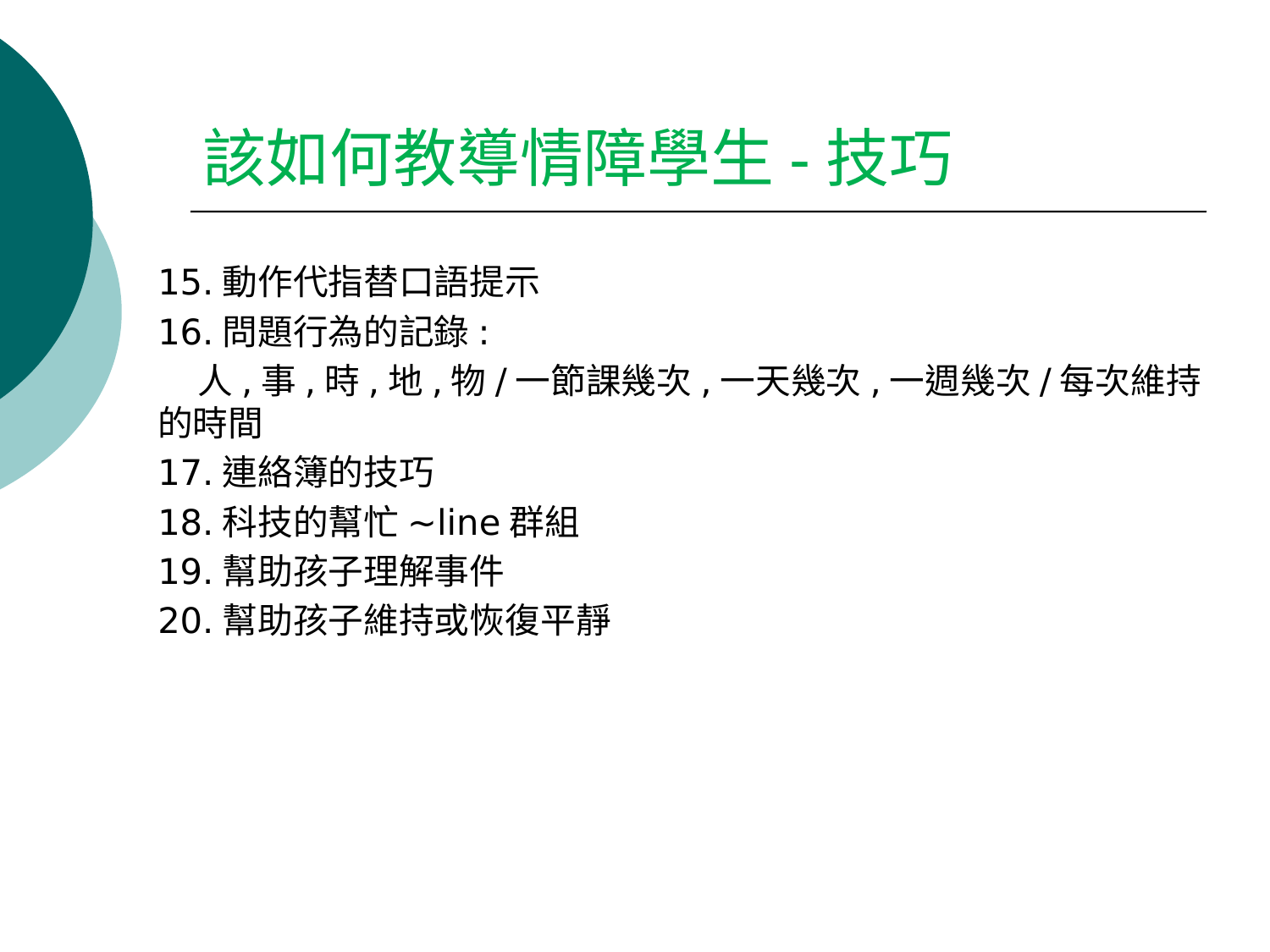

# 該如何教導情障學生-技巧
15.動作代指替口語提示
16.問題行為的記錄:
    人,事,時,地,物/一節課幾次,一天幾次,一週幾次/每次維持的時間
17.連絡簿的技巧
18.科技的幫忙~line群組
19.幫助孩子理解事件
20.幫助孩子維持或恢復平靜